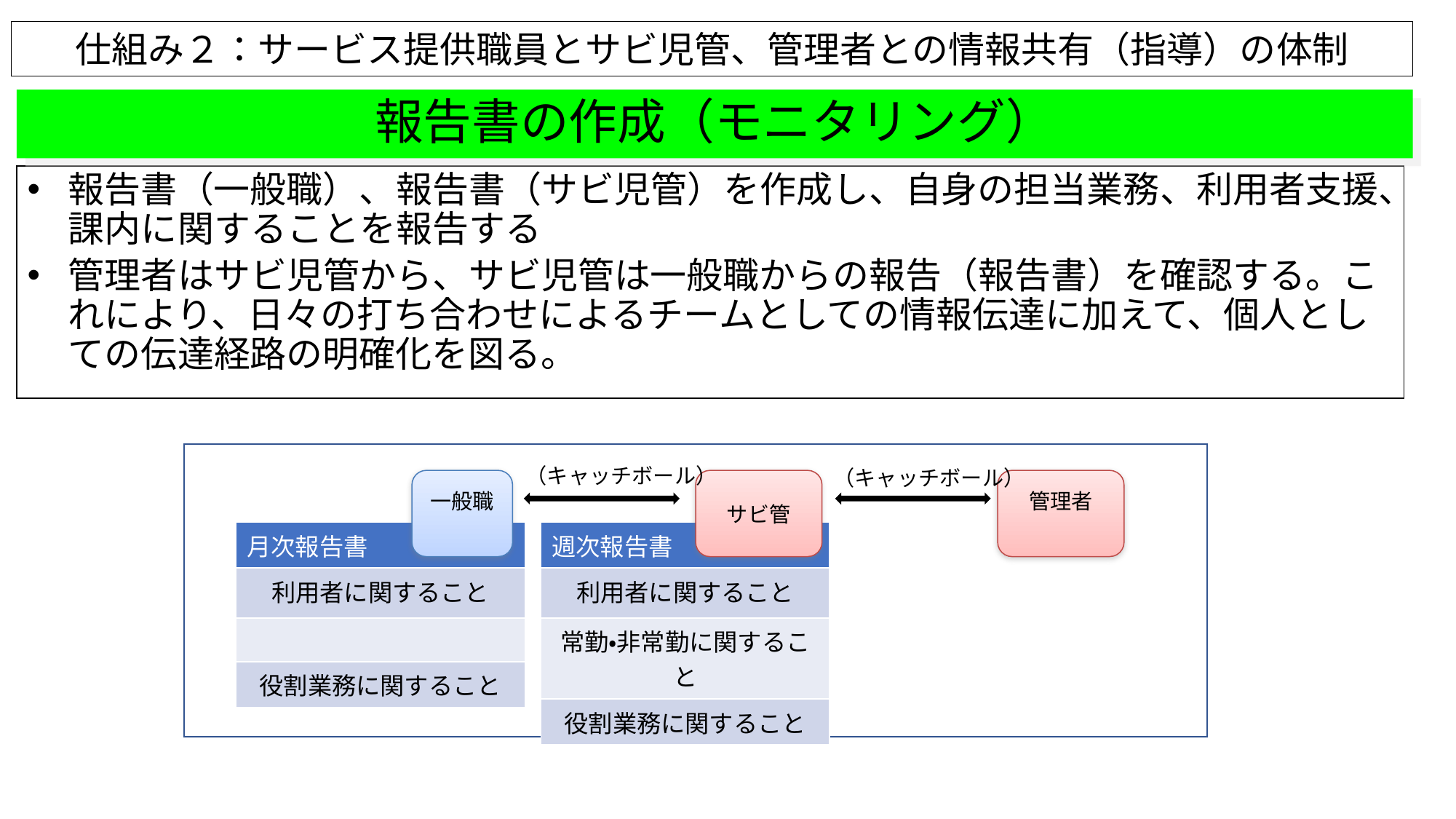

仕組み２：サービス提供職員とサビ児管、管理者との情報共有（指導）の体制
# 報告書の作成（モニタリング）
報告書（一般職）、報告書（サビ児管）を作成し、自身の担当業務、利用者支援、課内に関することを報告する
管理者はサビ児管から、サビ児管は一般職からの報告（報告書）を確認する。これにより、日々の打ち合わせによるチームとしての情報伝達に加えて、個人としての伝達経路の明確化を図る。

（キャッチボール）
（キャッチボール）
一般職

サビ管
管理者

| 月次報告書 |
| --- |
| 利用者に関すること |
|  |
| 役割業務に関すること |
| 週次報告書 |
| --- |
| 利用者に関すること |
| 常勤・非常勤に関すること |
| 役割業務に関すること |